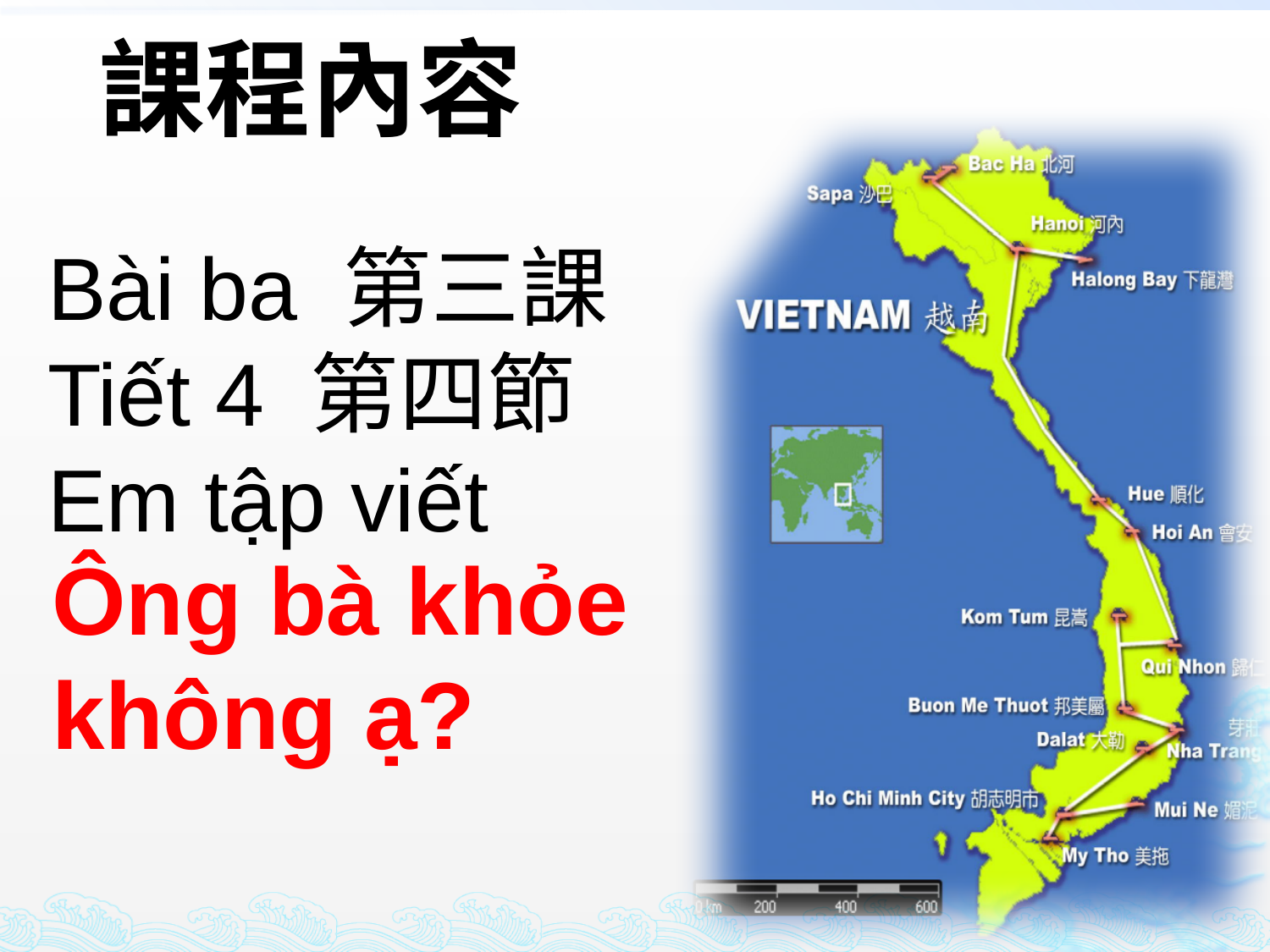

課程內容

Bài ba 第三課
Tiết 4 第四節
Em tập viết
Ông bà khỏe
không ạ?